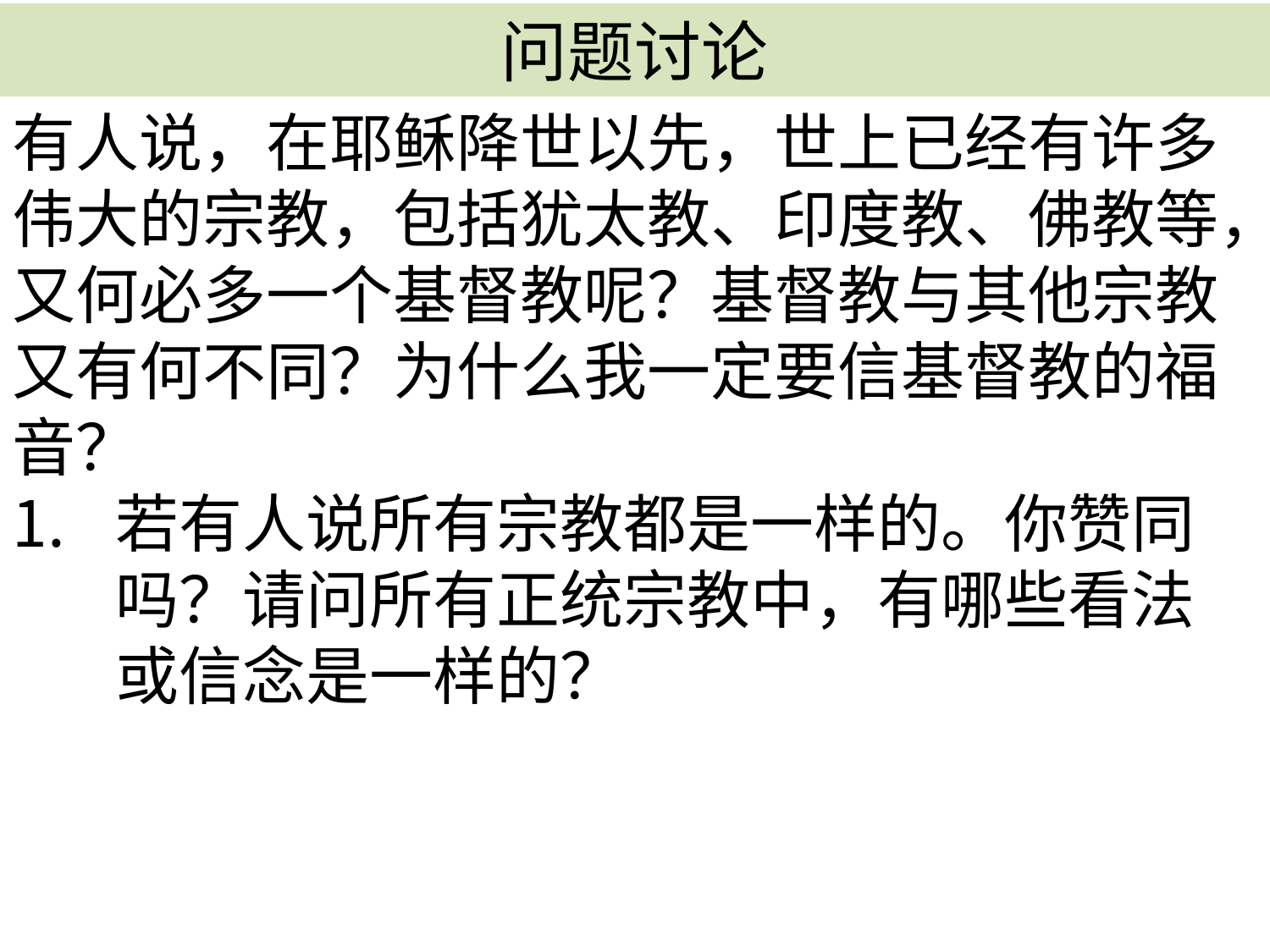

# 问题讨论
有人说，在耶稣降世以先，世上已经有许多伟大的宗教，包括犹太教、印度教、佛教等，又何必多一个基督教呢？基督教与其他宗教又有何不同？为什么我一定要信基督教的福音？
若有人说所有宗教都是一样的。你赞同吗？请问所有正统宗教中，有哪些看法或信念是一样的？